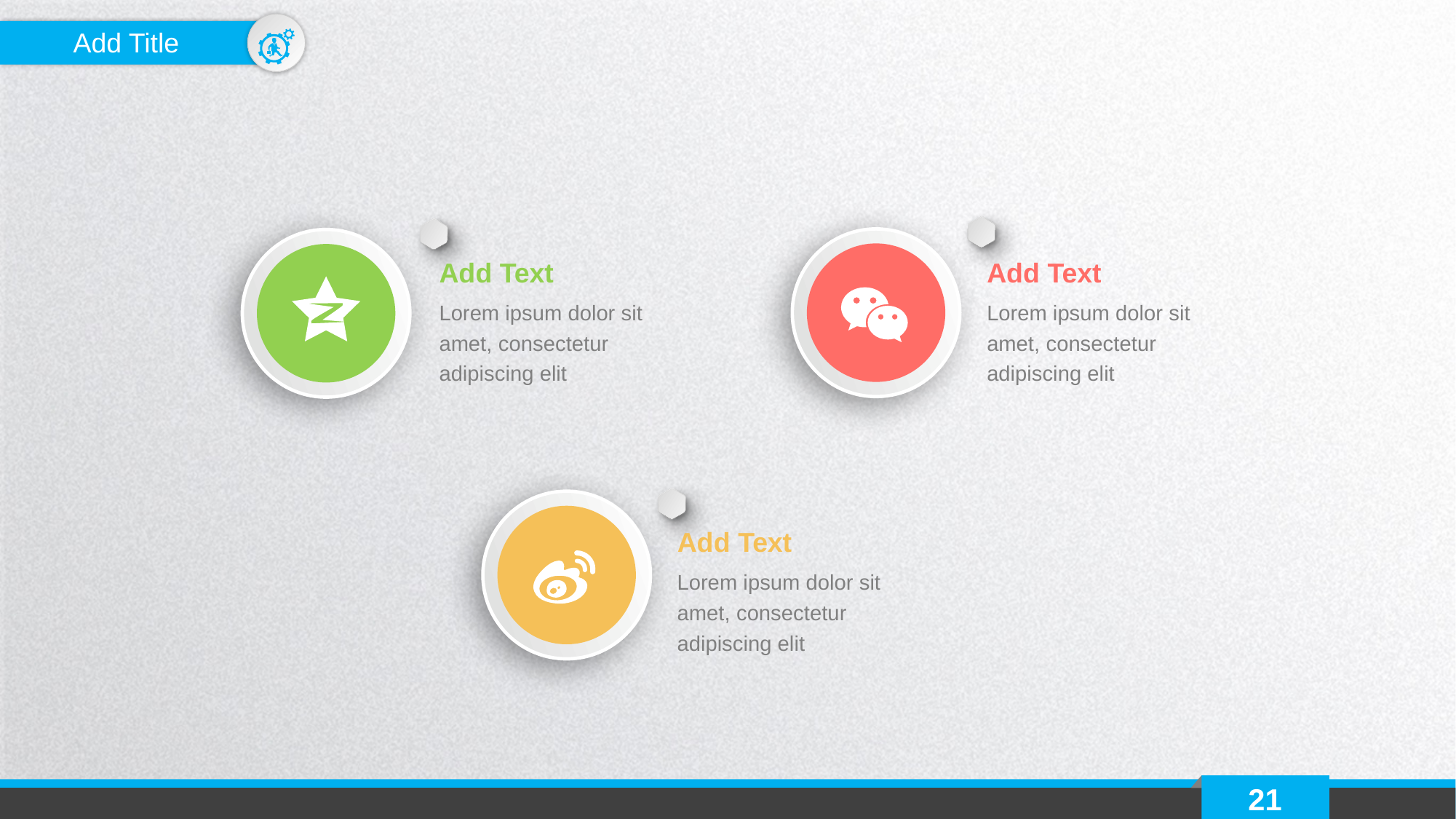

Add Title

Add Text
Add Text

Lorem ipsum dolor sit amet, consectetur adipiscing elit
Lorem ipsum dolor sit amet, consectetur adipiscing elit

Add Text

Lorem ipsum dolor sit amet, consectetur adipiscing elit

21

延时符